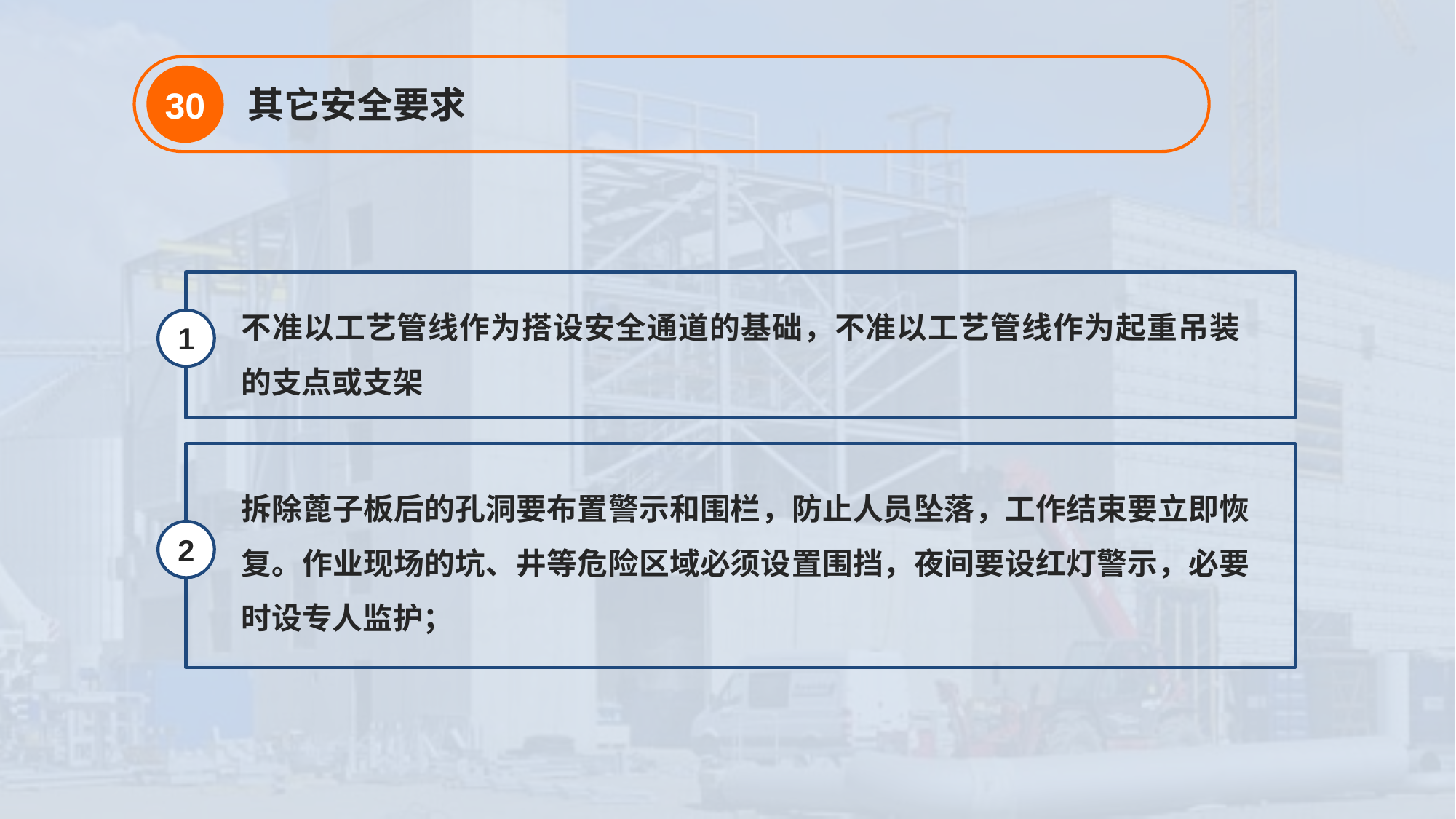

其它安全要求
30

不准以工艺管线作为搭设安全通道的基础，不准以工艺管线作为起重吊装的支点或支架

1

拆除蓖子板后的孔洞要布置警示和围栏，防止人员坠落，工作结束要立即恢复。作业现场的坑、井等危险区域必须设置围挡，夜间要设红灯警示，必要时设专人监护；

2